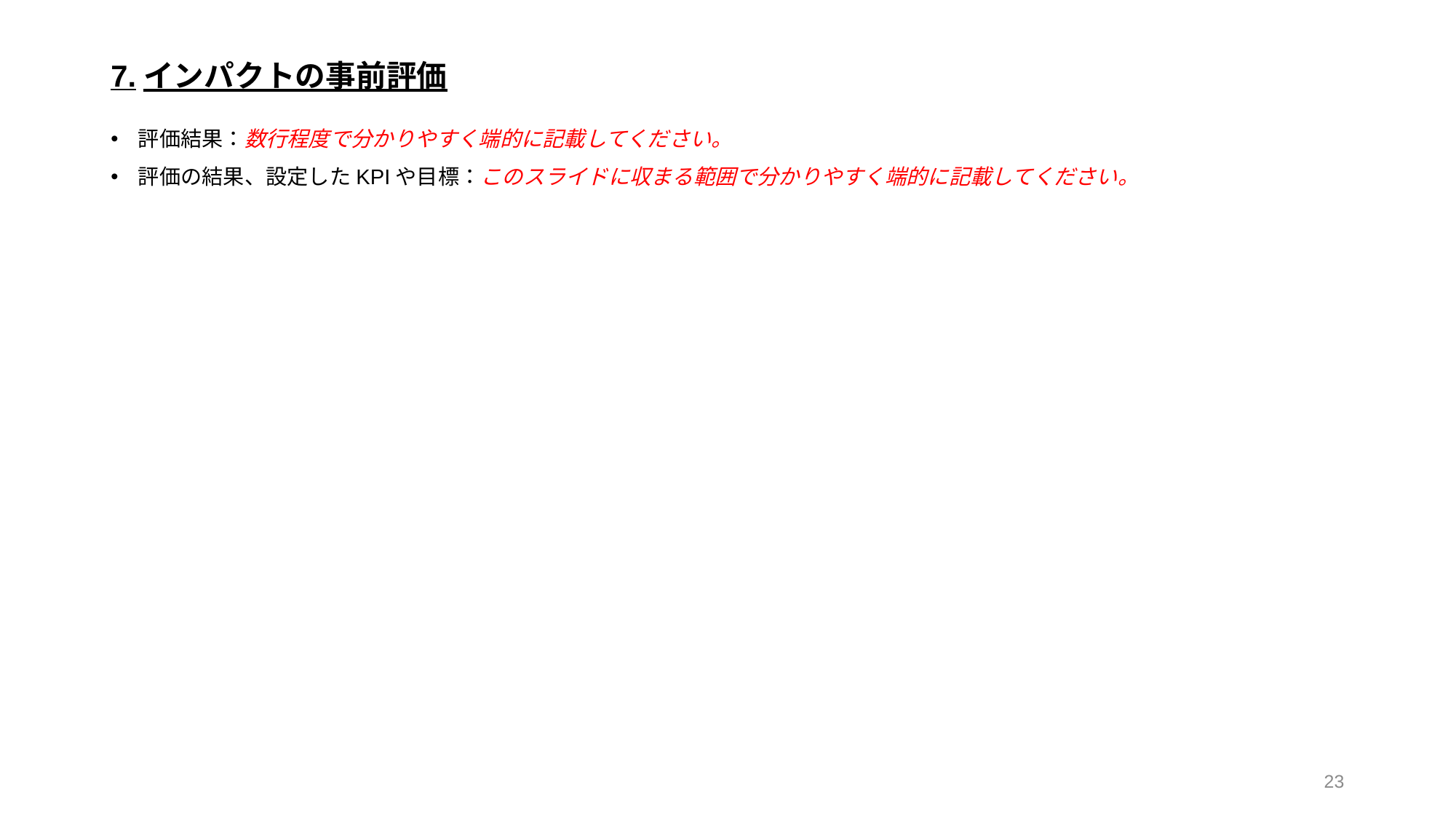

# 7.インパクトの事前評価
評価結果：数行程度で分かりやすく端的に記載してください。
評価の結果、設定したKPIや目標：このスライドに収まる範囲で分かりやすく端的に記載してください。

23